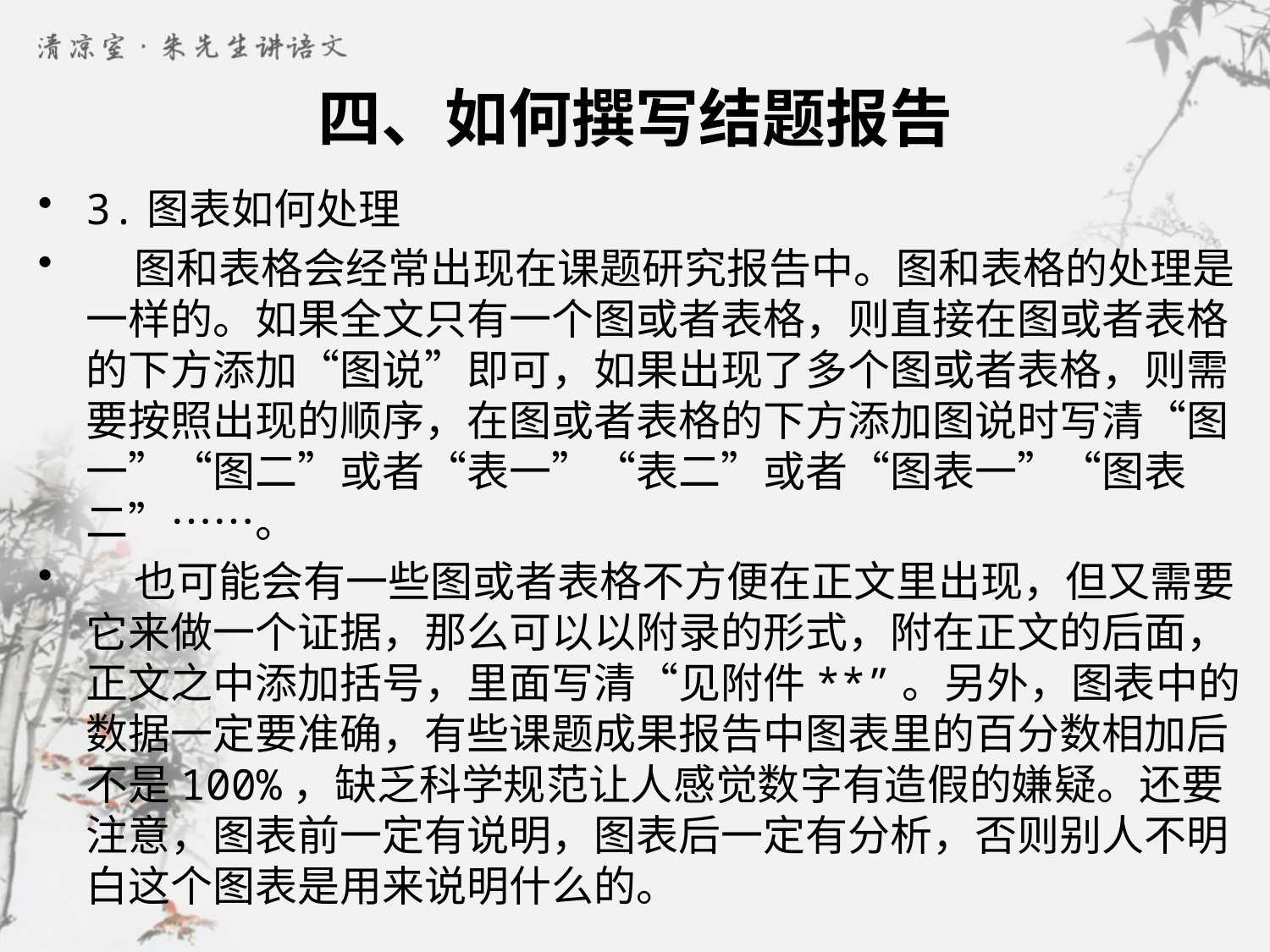

# 四、如何撰写结题报告
3.图表如何处理
    图和表格会经常出现在课题研究报告中。图和表格的处理是一样的。如果全文只有一个图或者表格，则直接在图或者表格的下方添加“图说”即可，如果出现了多个图或者表格，则需要按照出现的顺序，在图或者表格的下方添加图说时写清“图一”“图二”或者“表一”“表二”或者“图表一”“图表二”……。
    也可能会有一些图或者表格不方便在正文里出现，但又需要它来做一个证据，那么可以以附录的形式，附在正文的后面，正文之中添加括号，里面写清“见附件**”。另外，图表中的数据一定要准确，有些课题成果报告中图表里的百分数相加后不是100%，缺乏科学规范让人感觉数字有造假的嫌疑。还要注意，图表前一定有说明，图表后一定有分析，否则别人不明白这个图表是用来说明什么的。